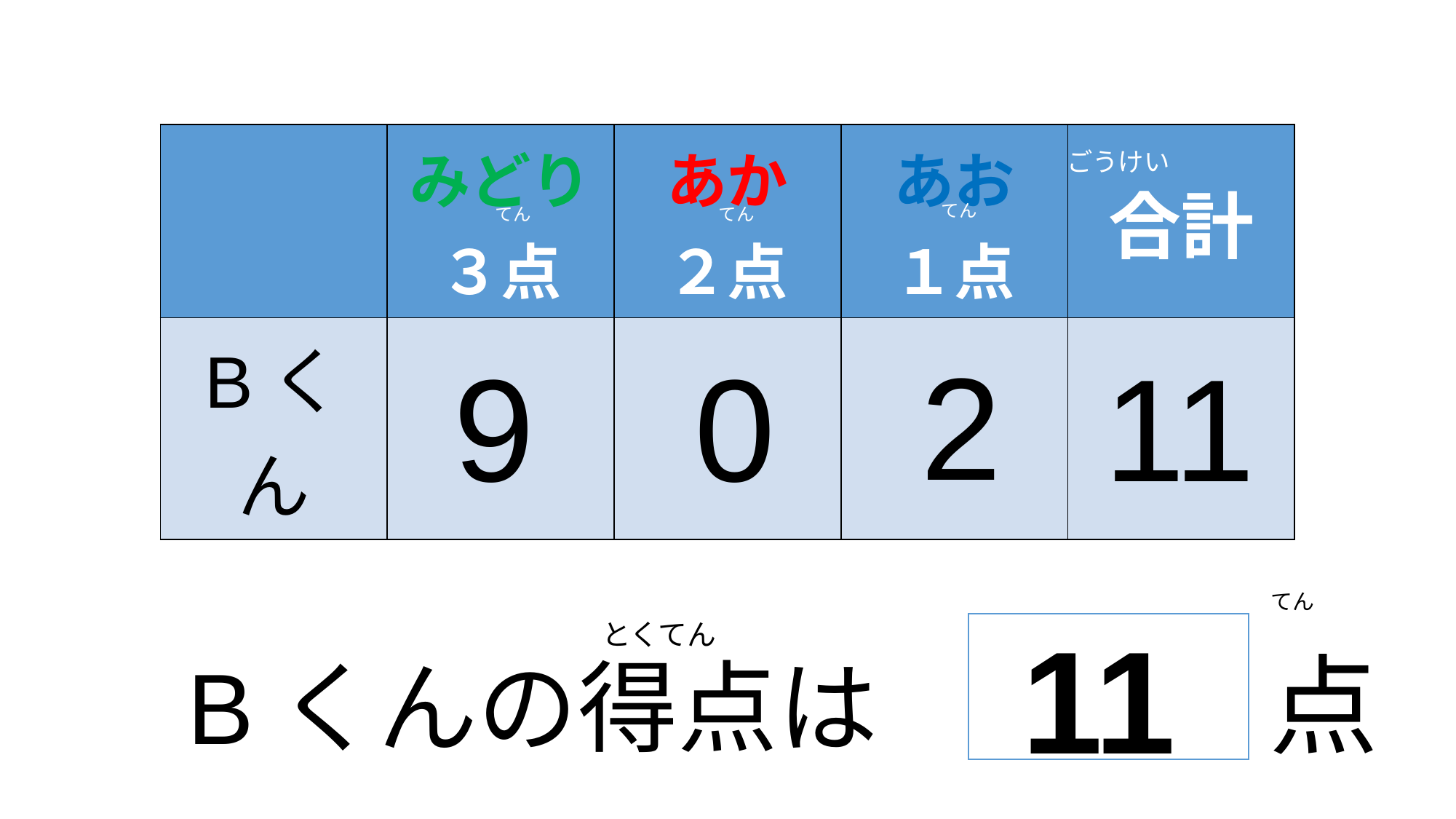

ごうけい
|  | みどり ３点 | あか ２点 | あお １点 | 合計 |
| --- | --- | --- | --- | --- |
| Bくん |  |  |  |  |
てん
てん
てん
2
9
0
11
てん
とくてん

Bくんの得点は
11
点